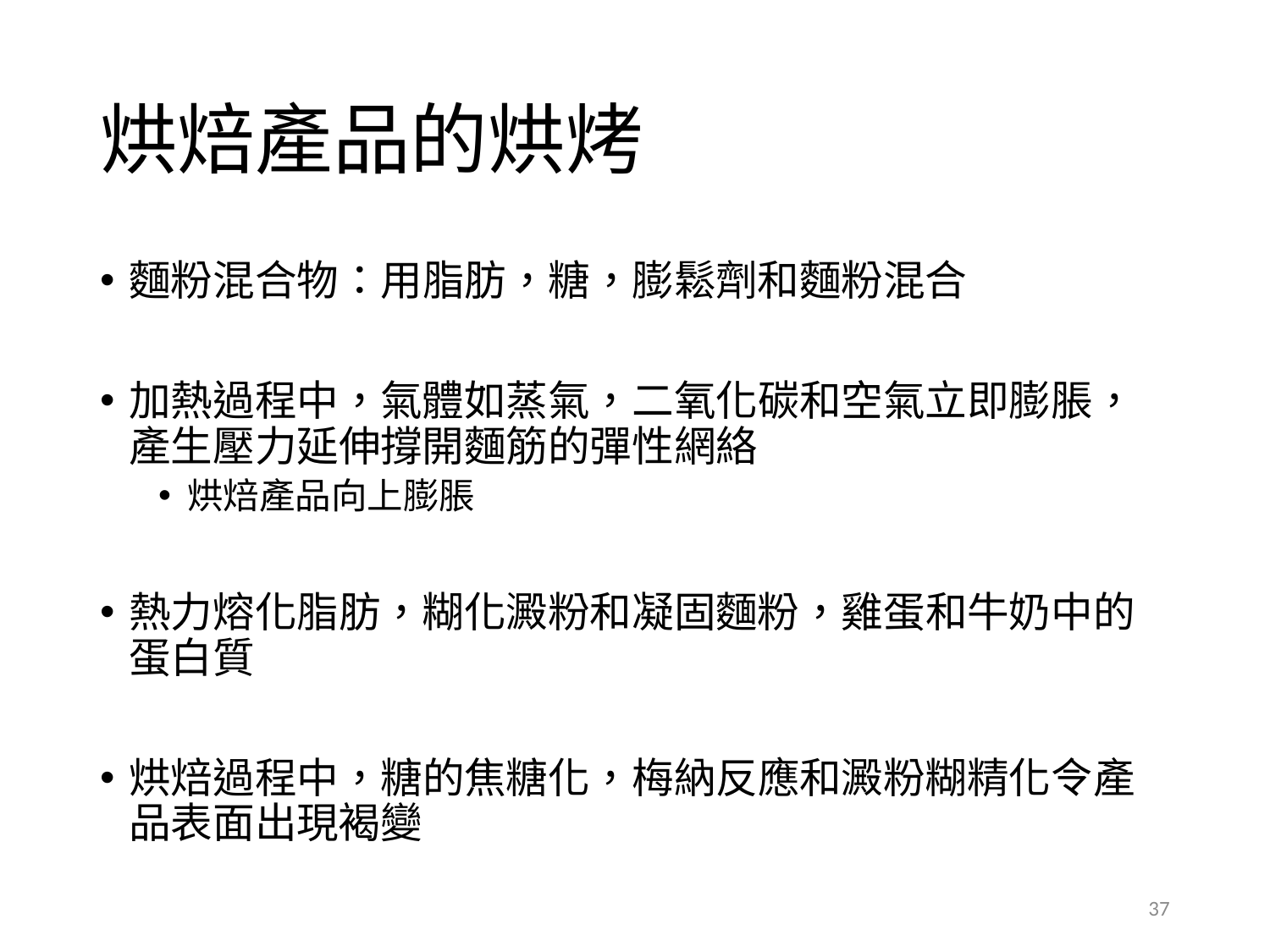

# 烘焙產品的烘烤
麵粉混合物：用脂肪，糖，膨鬆劑和麵粉混合

加熱過程中，氣體如蒸氣，二氧化碳和空氣立即膨脹，產生壓力延伸撐開麵筋的彈性網絡
烘焙產品向上膨脹

熱力熔化脂肪，糊化澱粉和凝固麵粉，雞蛋和牛奶中的蛋白質

烘焙過程中，糖的焦糖化，梅納反應和澱粉糊精化令產品表面出現褐變
37